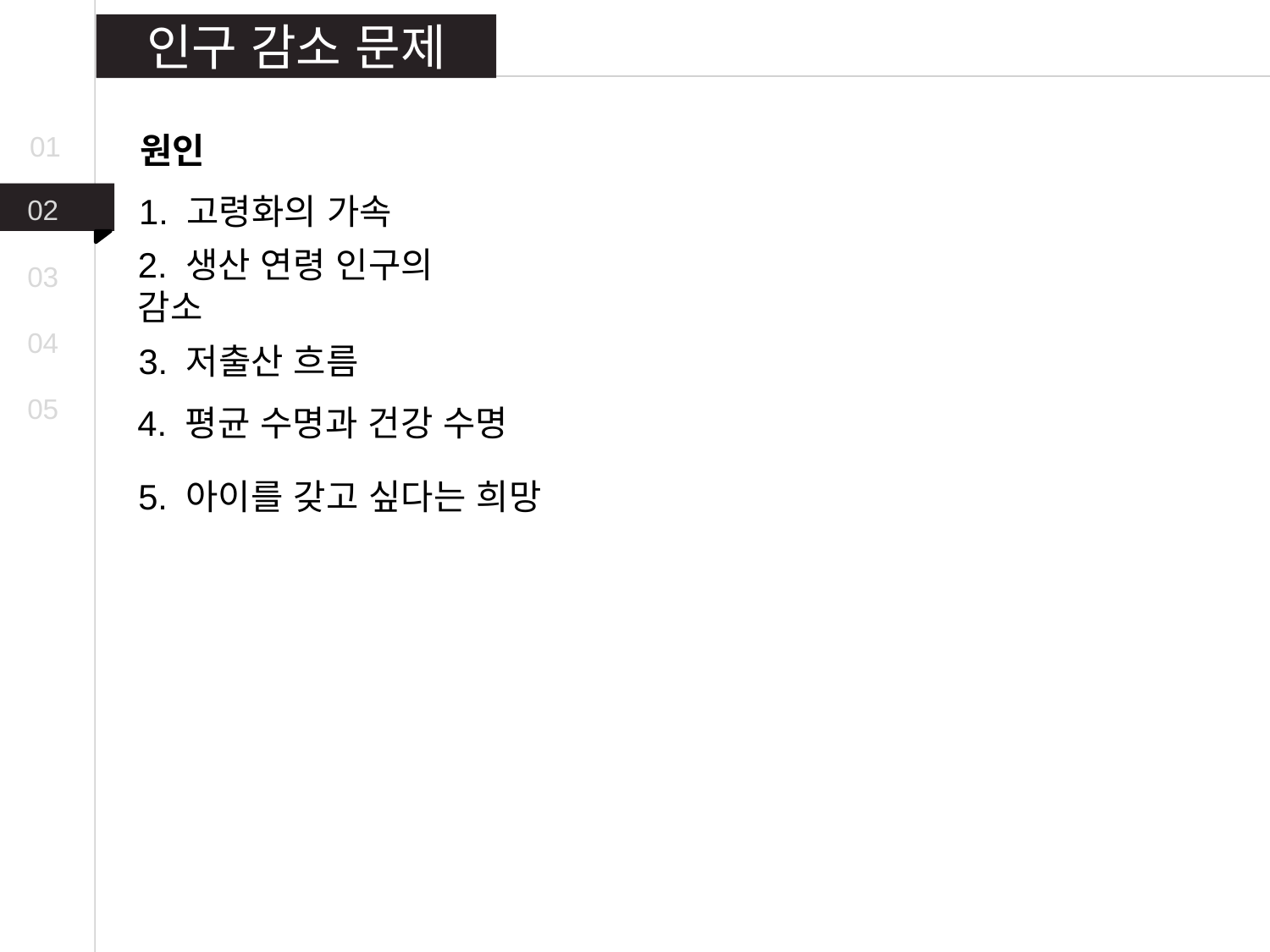

인구 감소 문제
원인
01
1. 고령화의 가속

02

2. 생산 연령 인구의 감소
03
04
3. 저출산 흐름
05
4. 평균 수명과 건강 수명
5. 아이를 갖고 싶다는 희망